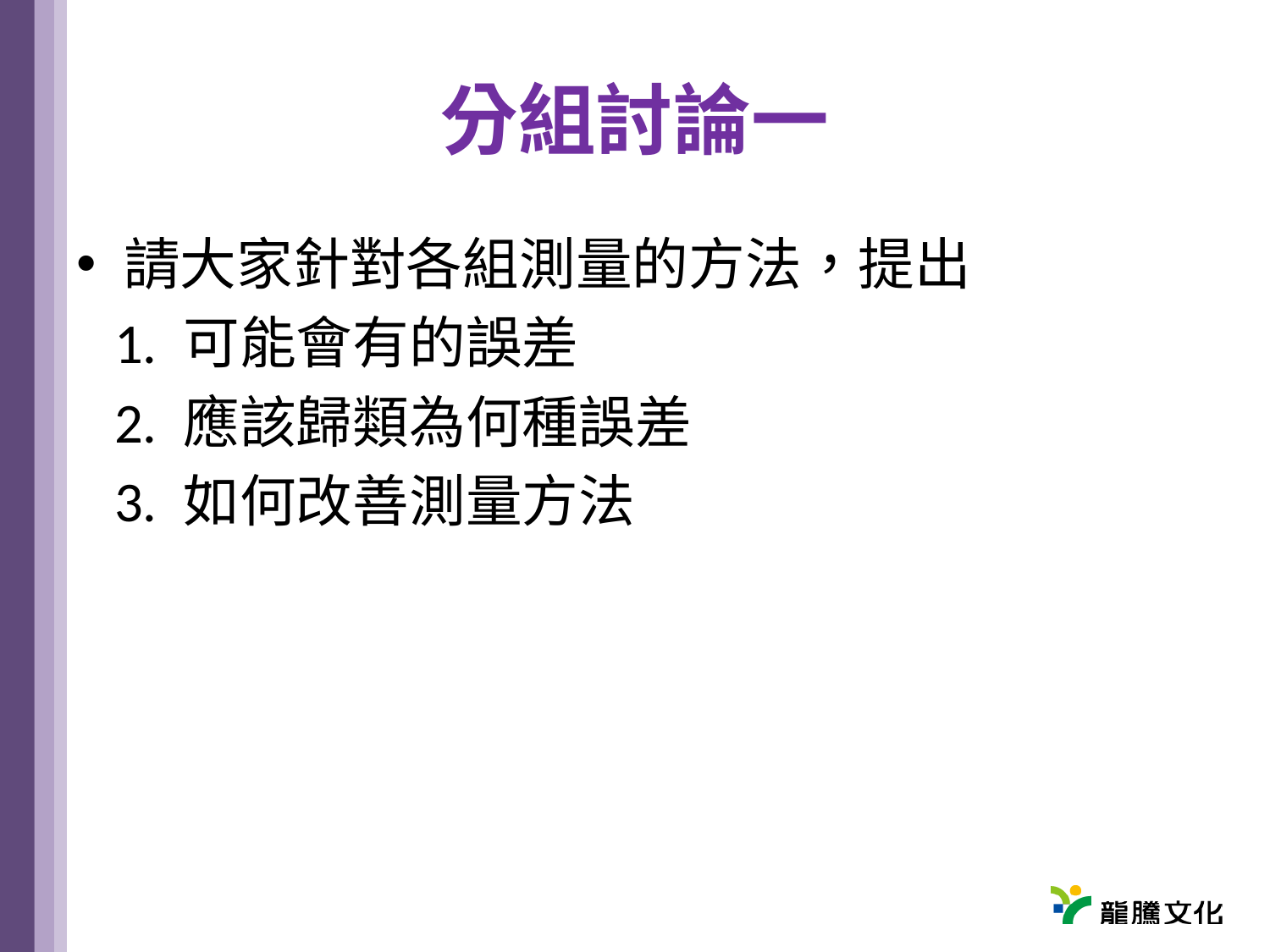

# 分組討論一
請大家針對各組測量的方法，提出
   1. 可能會有的誤差
   2. 應該歸類為何種誤差
   3. 如何改善測量方法